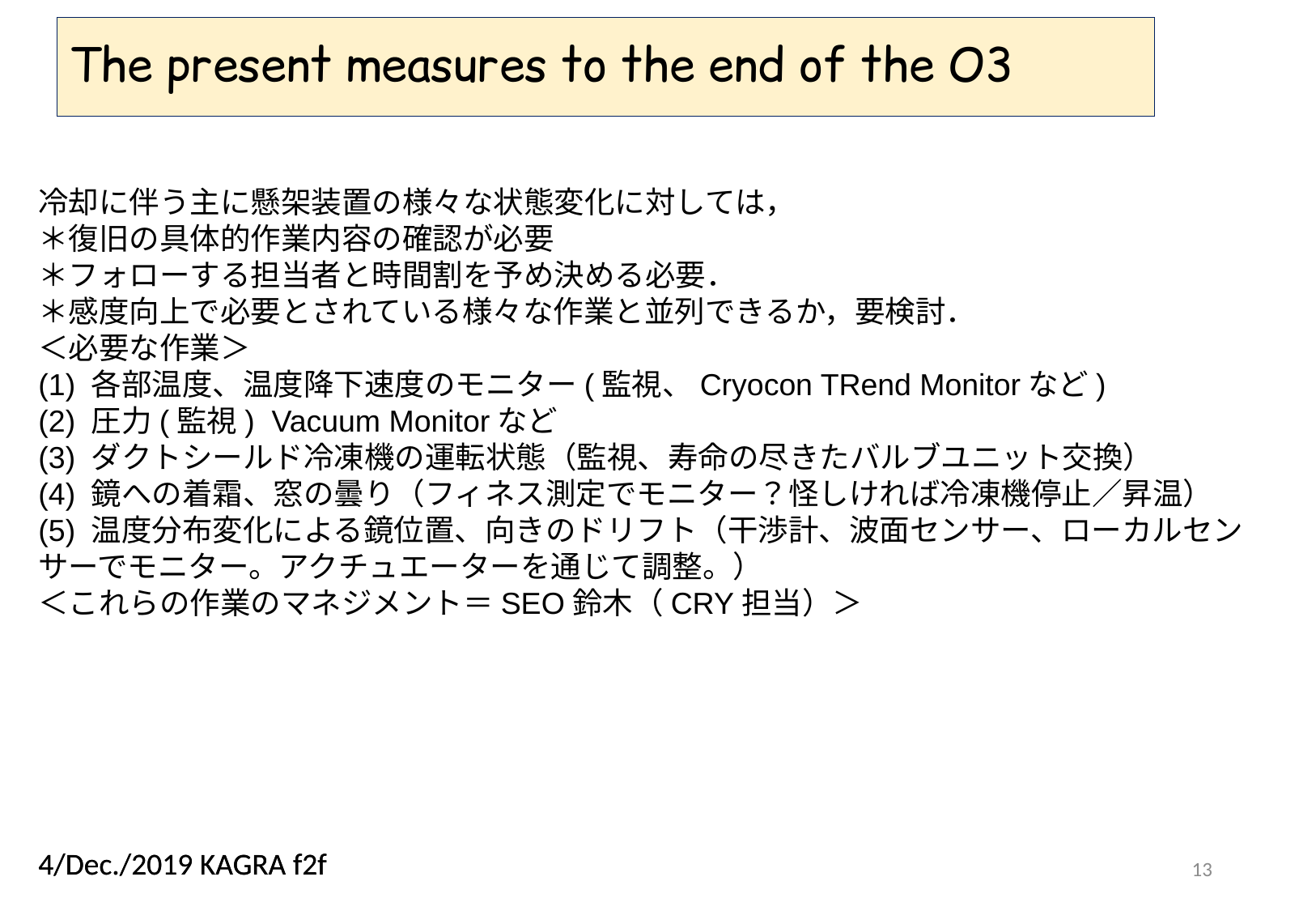

# The present measures to the end of the O3
冷却に伴う主に懸架装置の様々な状態変化に対しては，
＊復旧の具体的作業内容の確認が必要
＊フォローする担当者と時間割を予め決める必要．
＊感度向上で必要とされている様々な作業と並列できるか，要検討．
＜必要な作業＞
(1) 各部温度、温度降下速度のモニター(監視、Cryocon TRend Monitorなど)
(2) 圧力(監視)  Vacuum Monitorなど
(3) ダクトシールド冷凍機の運転状態（監視、寿命の尽きたバルブユニット交換）
(4) 鏡への着霜、窓の曇り（フィネス測定でモニター？怪しければ冷凍機停止／昇温）
(5) 温度分布変化による鏡位置、向きのドリフト（干渉計、波面センサー、ローカルセンサーでモニター。アクチュエーターを通じて調整。）
＜これらの作業のマネジメント＝SEO鈴木（CRY担当）＞
4/Dec./2019 KAGRA f2f
13